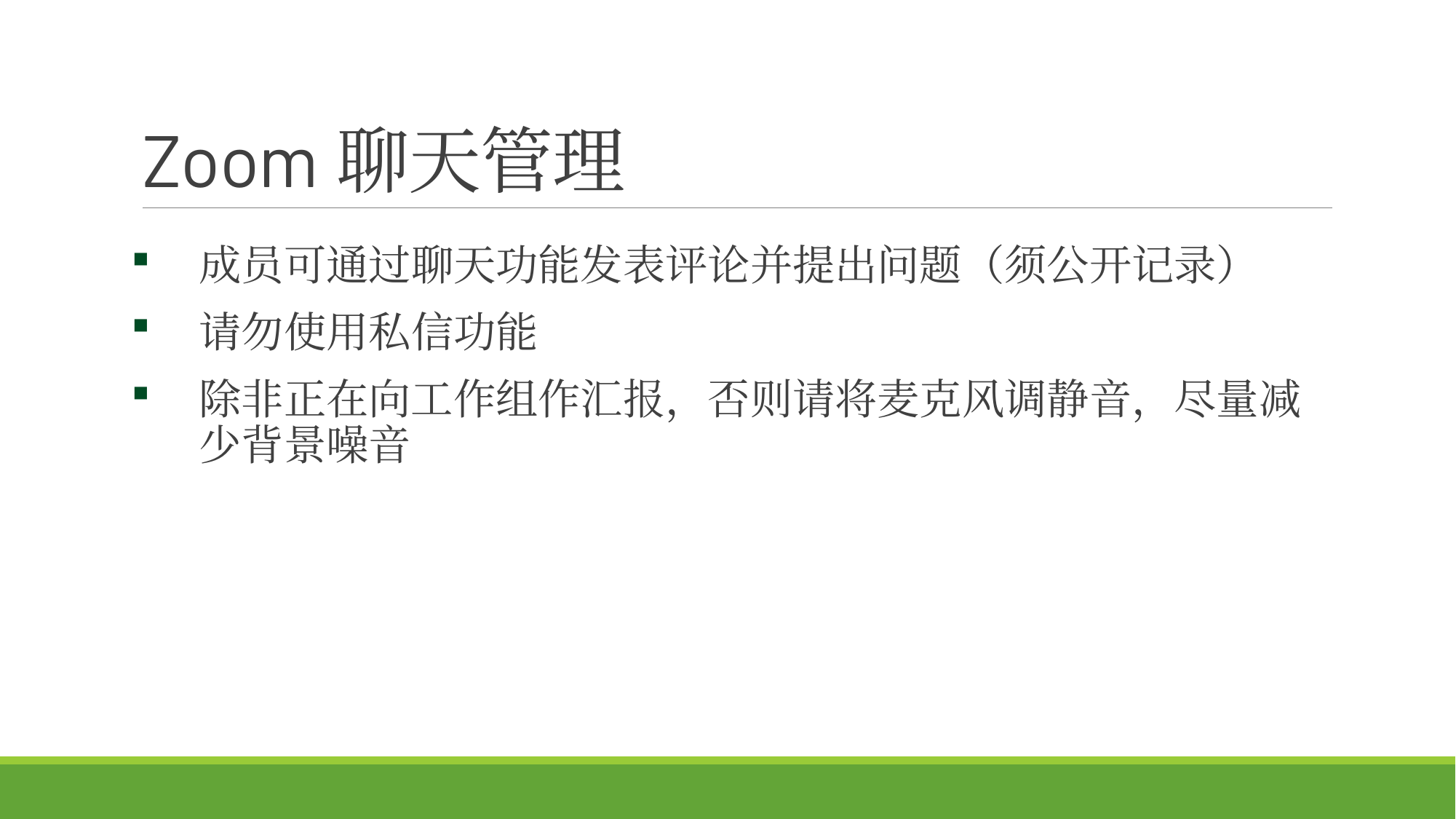

# Zoom聊天管理
成员可通过聊天功能发表评论并提出问题（须公开记录）
请勿使用私信功能
除非正在向工作组作汇报，否则请将麦克风调静音，尽量减少背景噪音